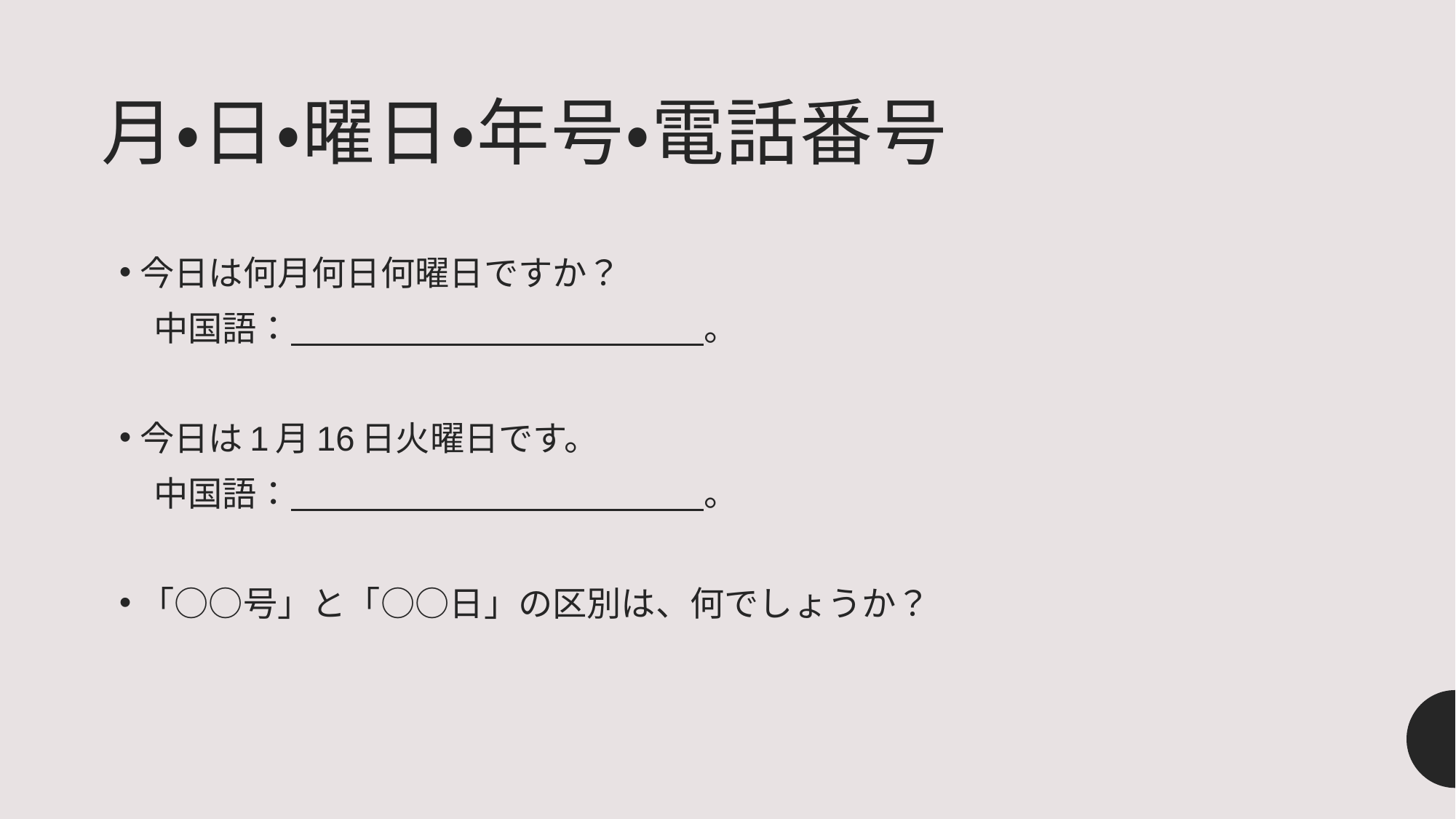

# 月・日・曜日・年号・電話番号
今日は何月何日何曜日ですか？
　中国語：　　　　　　　　　　　　。

今日は1月16日火曜日です。
　中国語：　　　　　　　　　　　　。

「○○号」と「○○日」の区別は、何でしょうか？